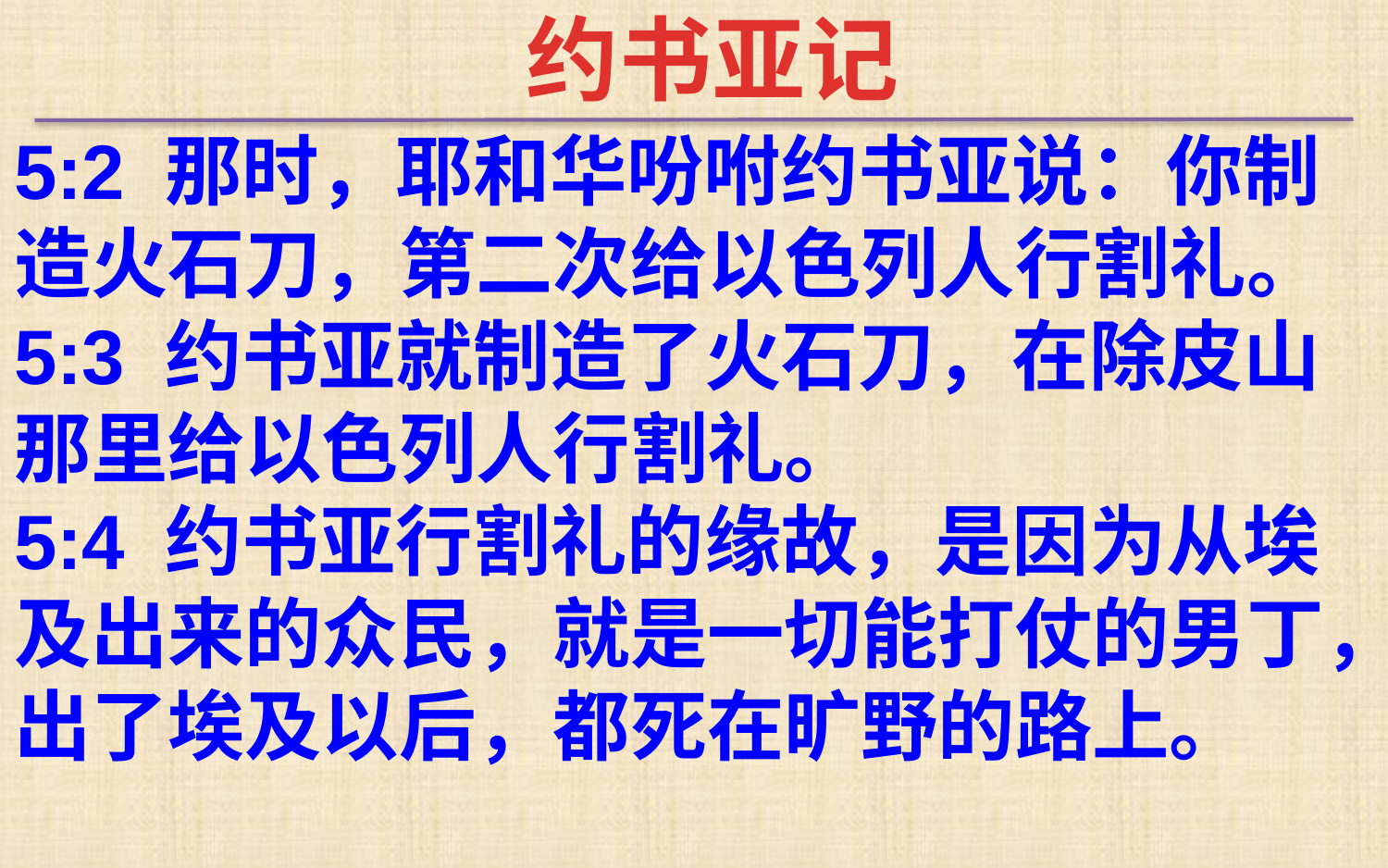

约书亚记
5:2 那时，耶和华吩咐约书亚说：你制造火石刀，第二次给以色列人行割礼。
5:3 约书亚就制造了火石刀，在除皮山那里给以色列人行割礼。
5:4 约书亚行割礼的缘故，是因为从埃及出来的众民，就是一切能打仗的男丁，出了埃及以后，都死在旷野的路上。